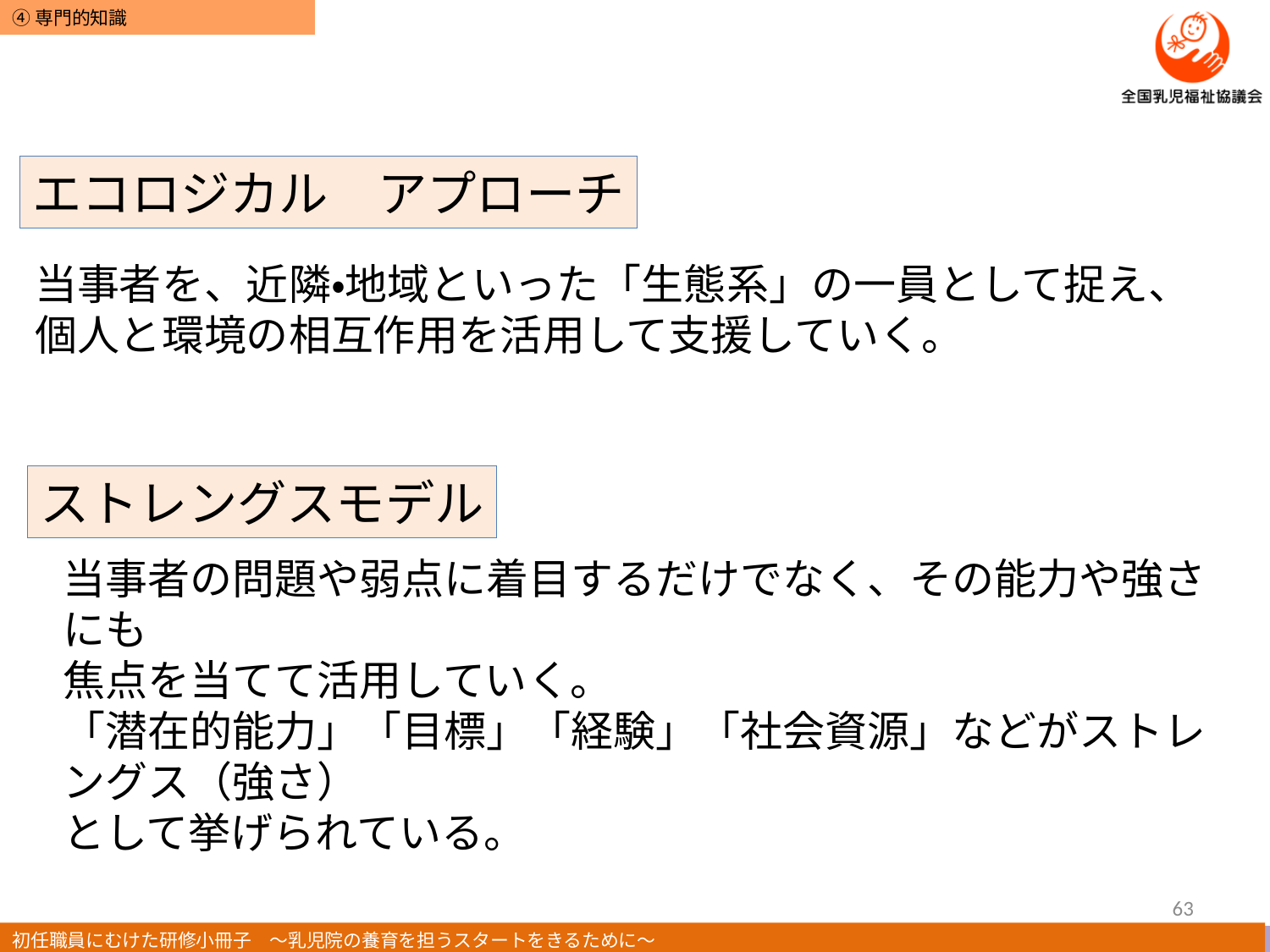

エコロジカル　アプローチ
当事者を、近隣・地域といった「生態系」の一員として捉え、
個人と環境の相互作用を活用して支援していく。
ストレングスモデル
当事者の問題や弱点に着目するだけでなく、その能力や強さにも
焦点を当てて活用していく。
「潜在的能力」「目標」「経験」「社会資源」などがストレングス（強さ）
として挙げられている。
63